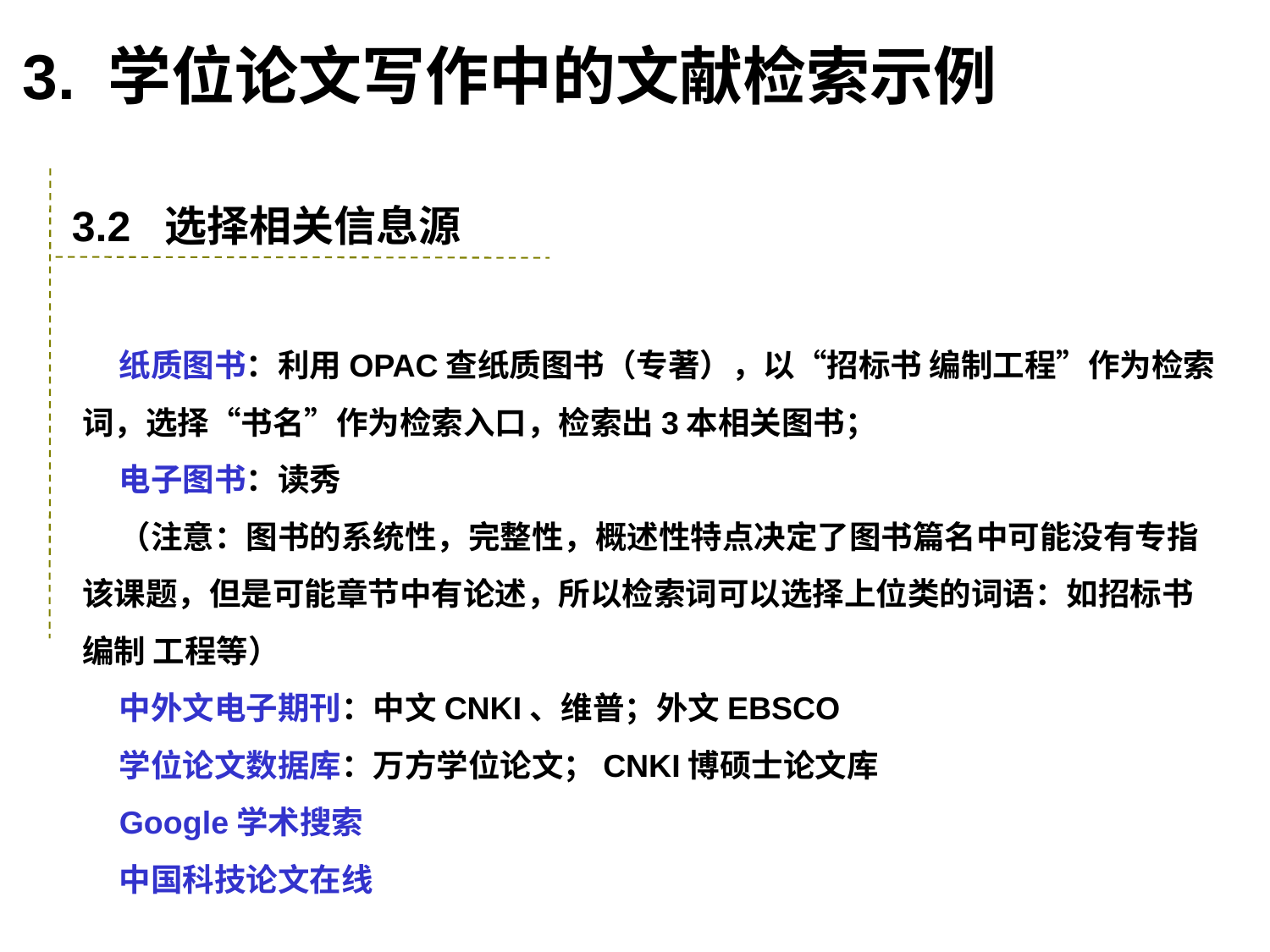

3. 学位论文写作中的文献检索示例
3.2  选择相关信息源

纸质图书：利用OPAC查纸质图书（专著），以“招标书 编制工程”作为检索词，选择“书名”作为检索入口，检索出3本相关图书；
电子图书：读秀
（注意：图书的系统性，完整性，概述性特点决定了图书篇名中可能没有专指该课题，但是可能章节中有论述，所以检索词可以选择上位类的词语：如招标书 编制 工程等）
中外文电子期刊：中文CNKI、维普；外文EBSCO
学位论文数据库：万方学位论文；CNKI博硕士论文库
Google学术搜索
中国科技论文在线